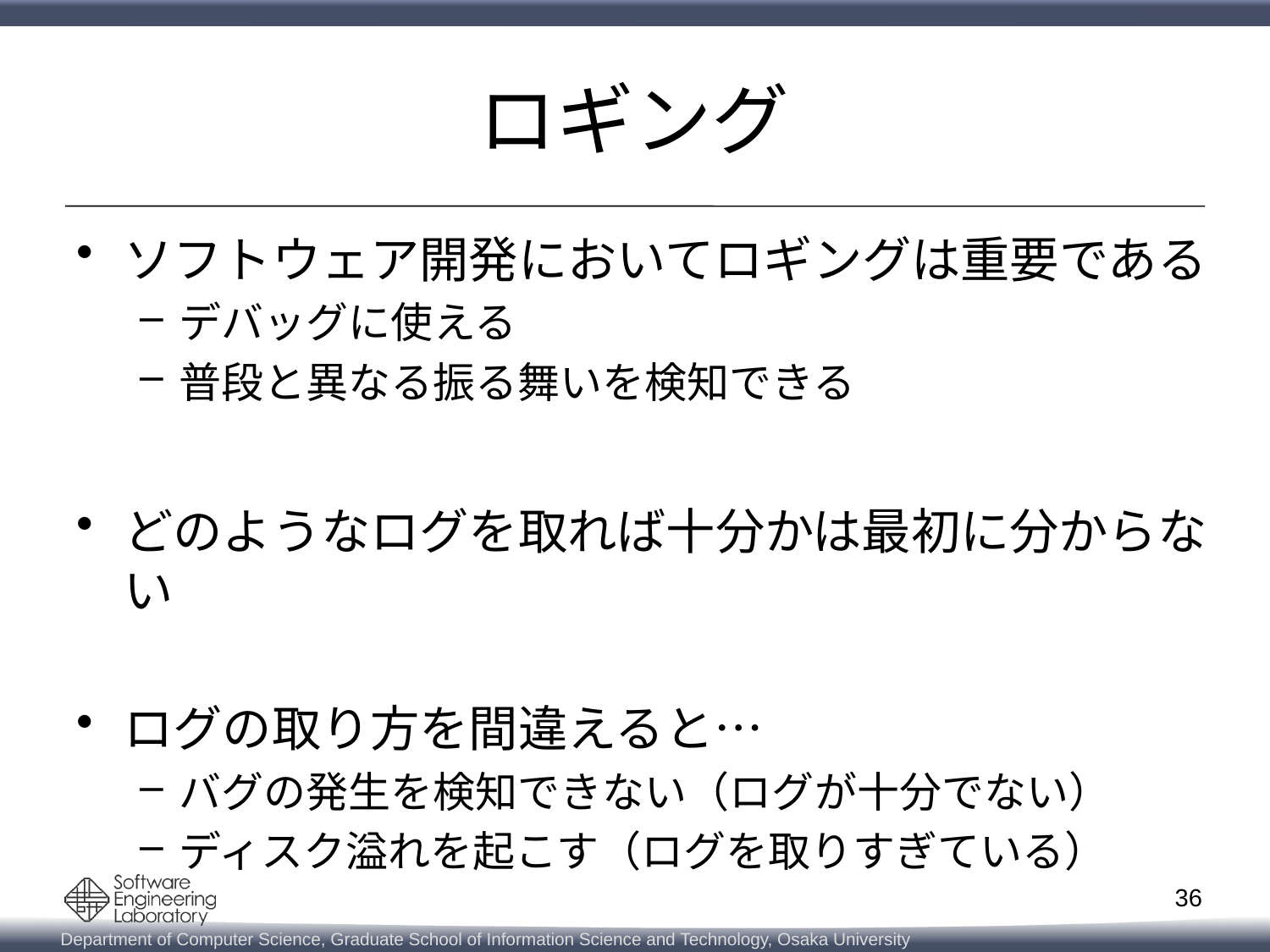

# ロギング
ソフトウェア開発においてロギングは重要である
デバッグに使える
普段と異なる振る舞いを検知できる

どのようなログを取れば十分かは最初に分からない

ログの取り方を間違えると…
バグの発生を検知できない（ログが十分でない）
ディスク溢れを起こす（ログを取りすぎている）
36